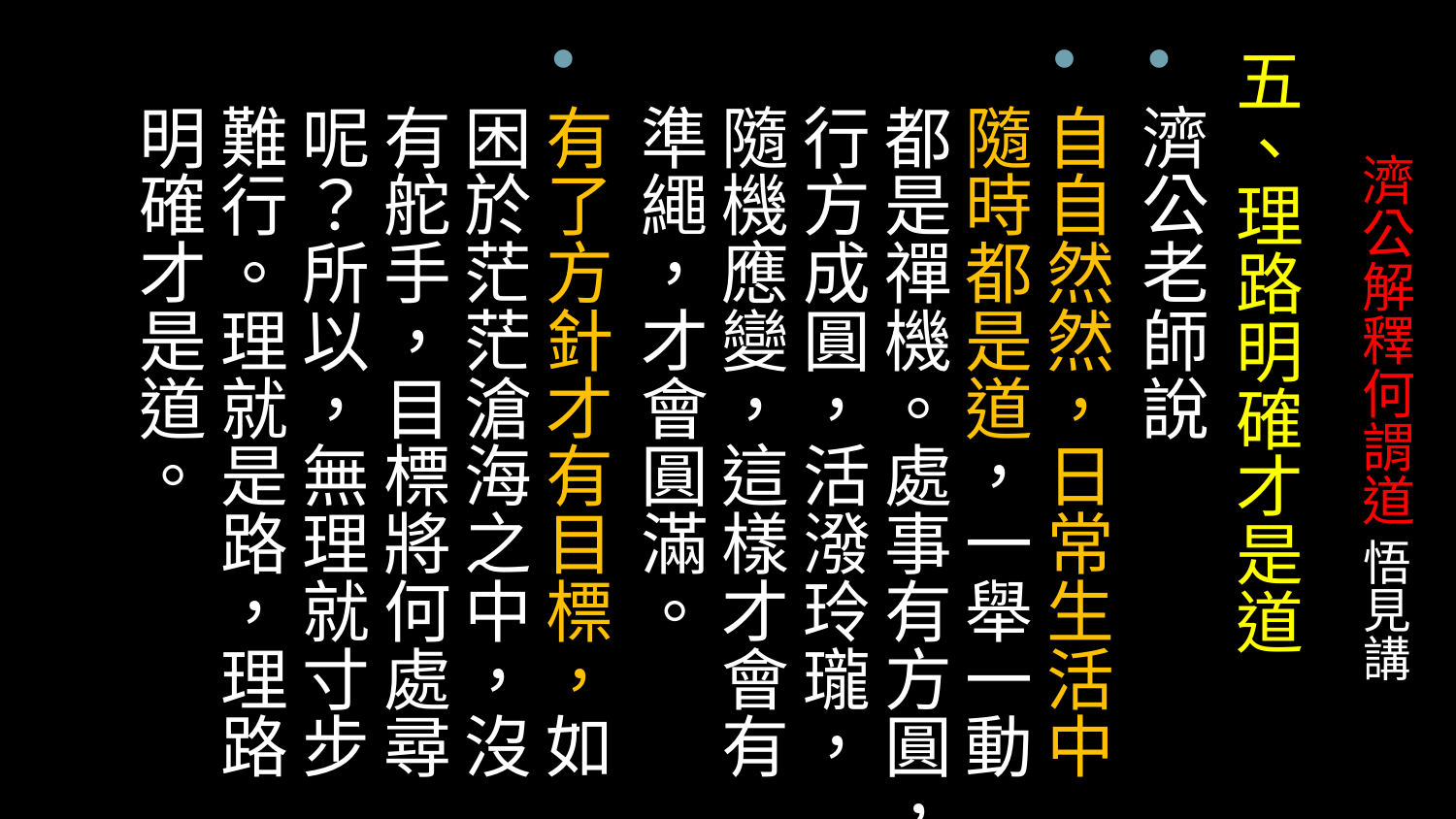

五、理路明確才是道
濟公老師說
自自然然，日常生活中隨時都是道，一舉一動都是禪機。處事有方圓，行方成圓，活潑玲瓏，隨機應變，這樣才會有準繩，才會圓滿。
有了方針才有目標，如困於茫茫滄海之中，沒有舵手，目標將何處尋呢？所以，無理就寸步難行。理就是路，理路明確才是道。

# 濟公解釋何謂道 悟見講